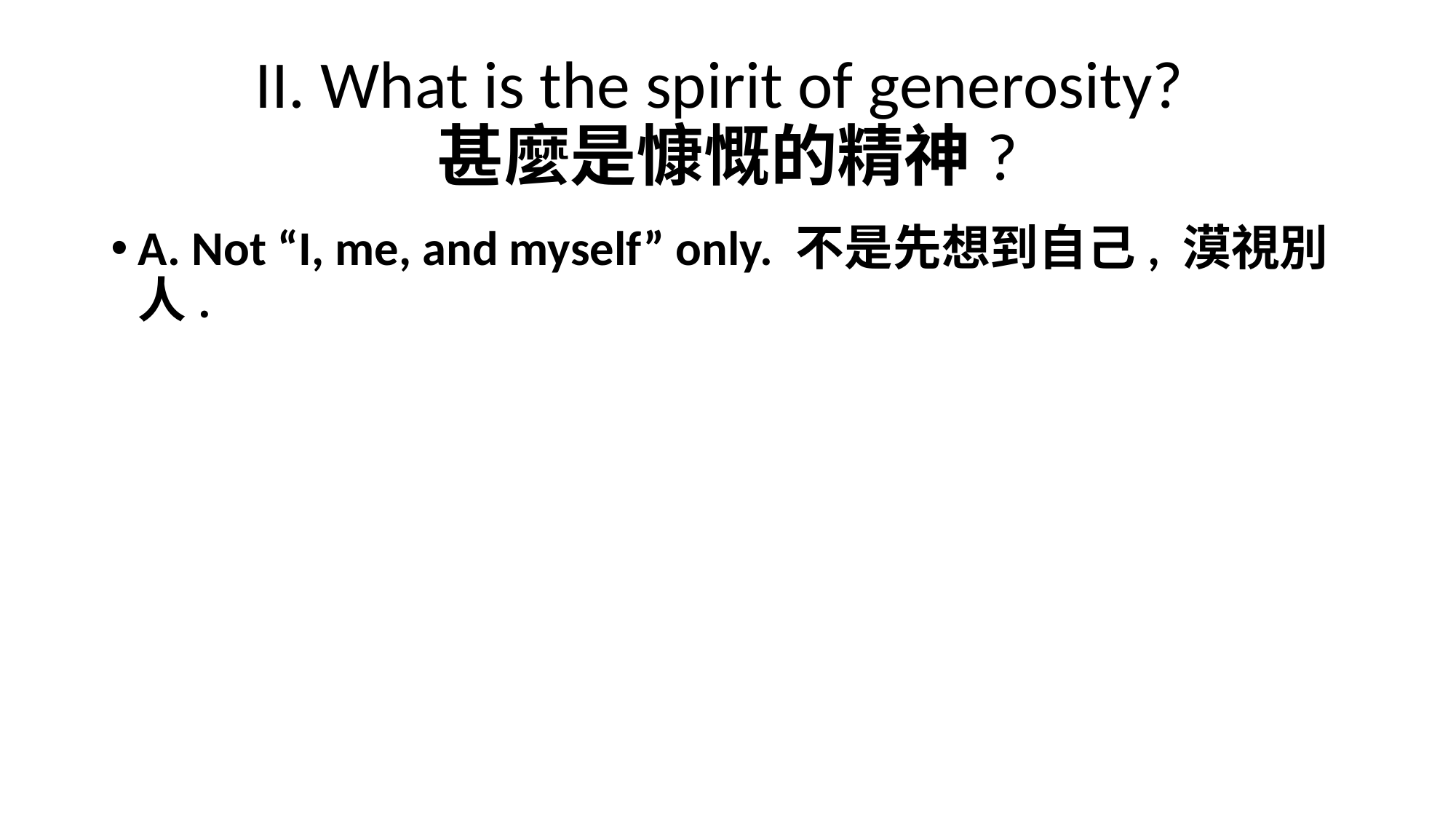

# II. What is the spirit of generosity? 甚麼是慷慨的精神?
A. Not “I, me, and myself” only. 不是先想到自己, 漠視別人.